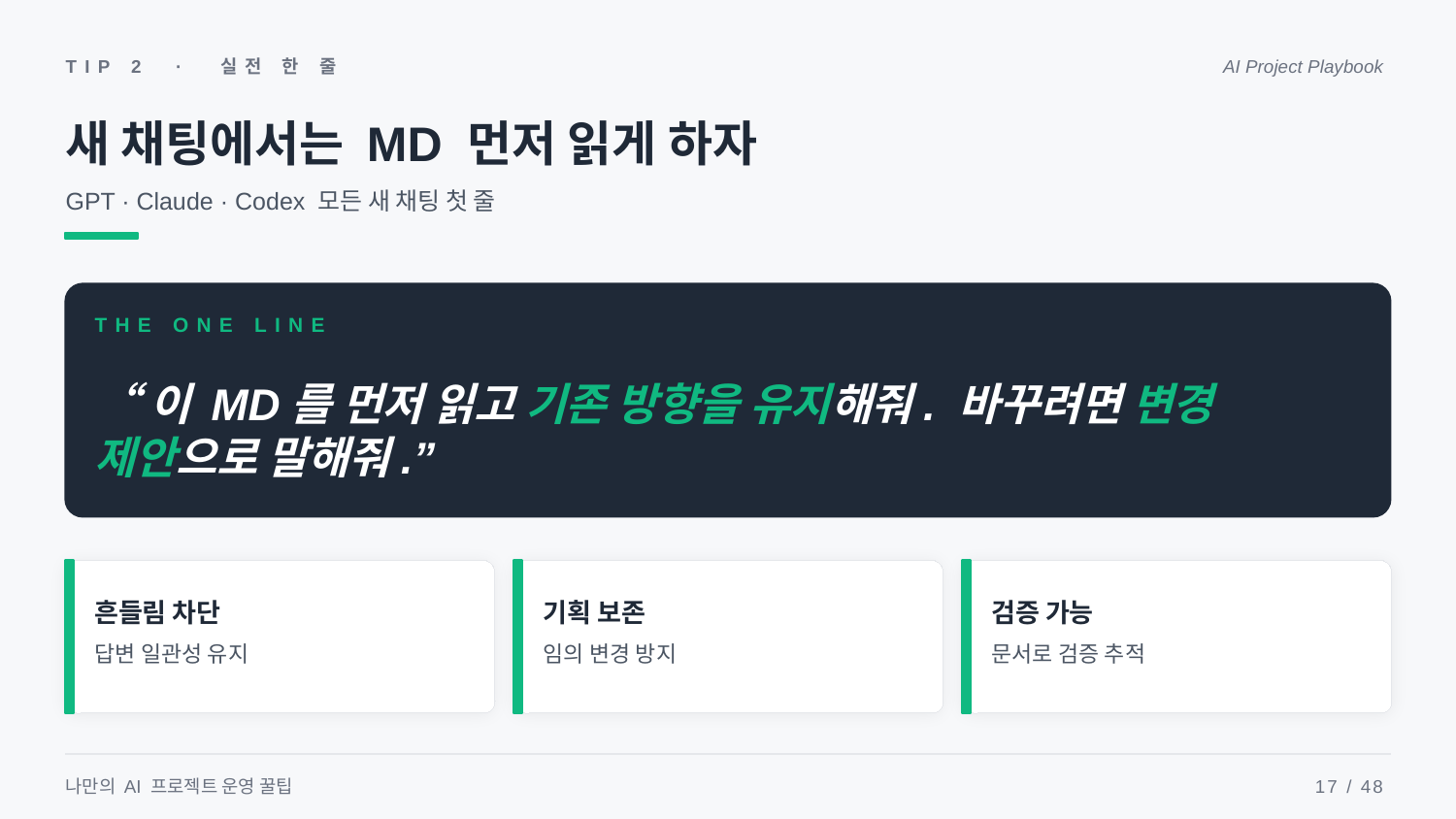

TIP 2  ·  실전 한 줄
AI Project Playbook
새 채팅에서는 MD 먼저 읽게 하자
GPT · Claude · Codex 모든 새 채팅 첫 줄

THE ONE LINE
“이 MD를 먼저 읽고 기존 방향을 유지해줘. 바꾸려면 변경 제안으로 말해줘.”

흔들림 차단
기획 보존
검증 가능
답변 일관성 유지
임의 변경 방지
문서로 검증 추적

나만의 AI 프로젝트 운영 꿀팁
17 / 48